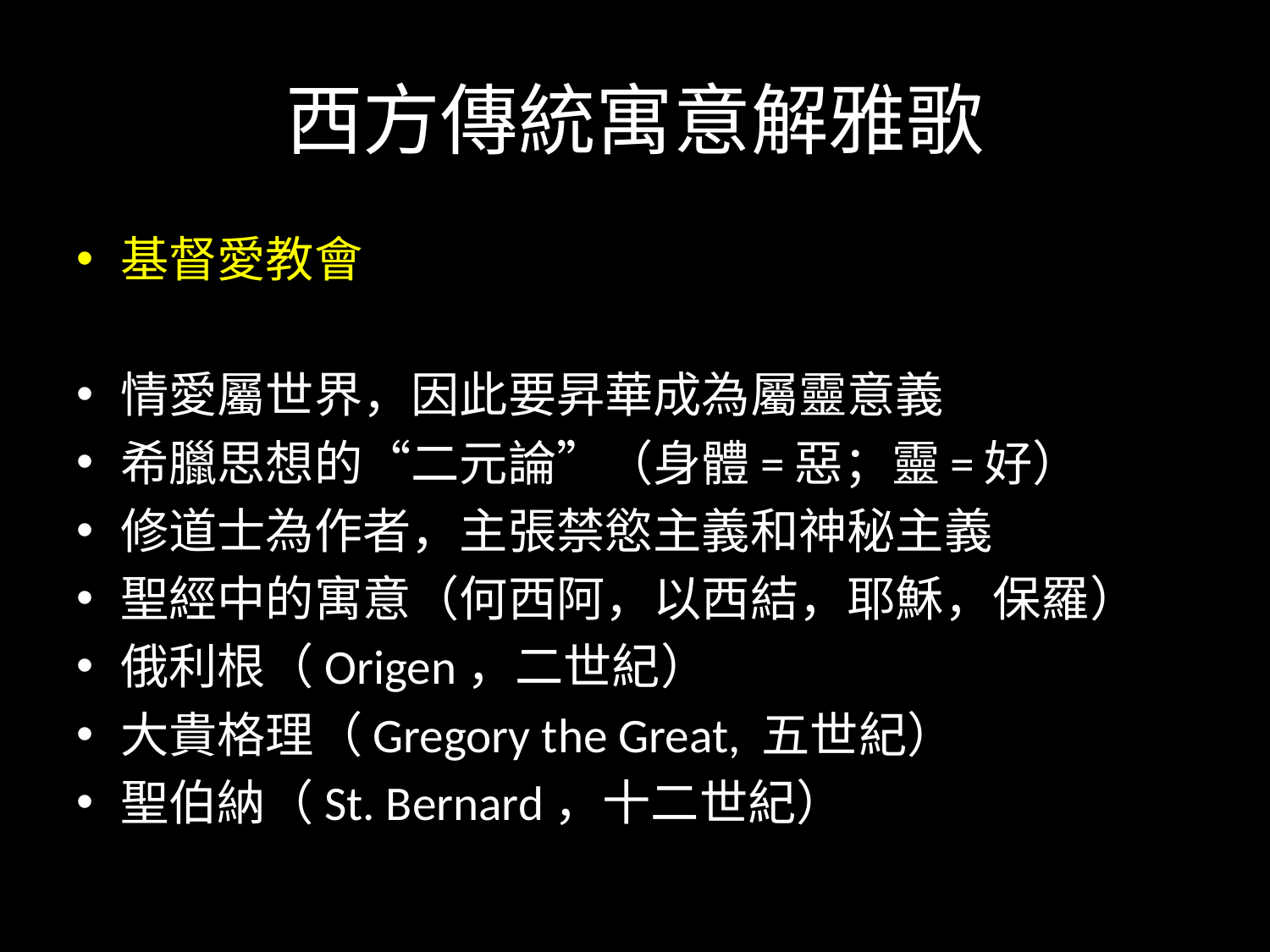

# 西方傳統寓意解雅歌
基督愛教會

情愛屬世界，因此要昇華成為屬靈意義
希臘思想的“二元論”（身體=惡；靈=好）
修道士為作者，主張禁慾主義和神秘主義
聖經中的寓意（何西阿，以西結，耶穌，保羅）
俄利根（Origen，二世紀）
大貴格理（Gregory the Great, 五世紀）
聖伯納（St. Bernard，十二世紀）